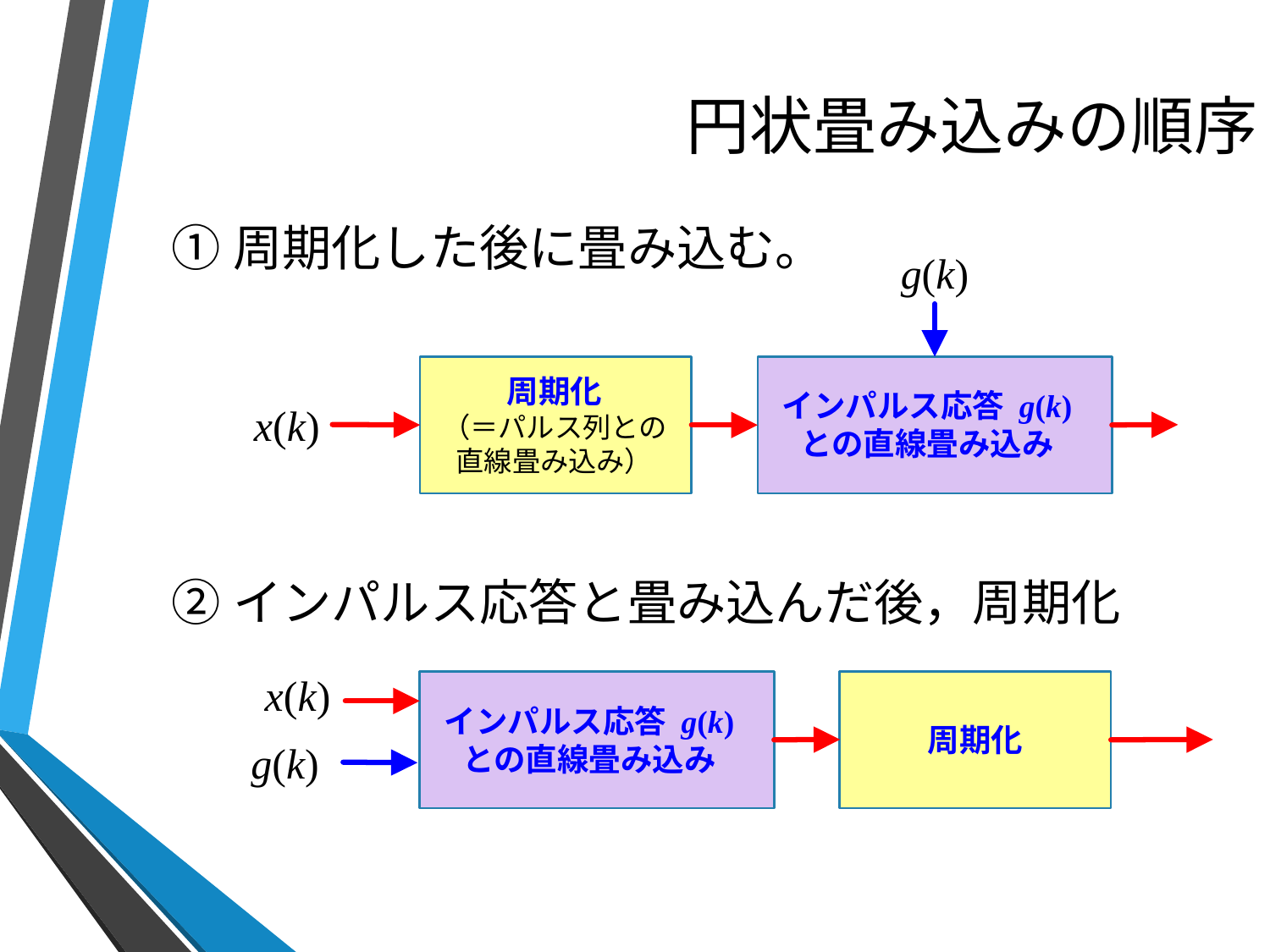

# 円状畳み込みの順序
①周期化した後に畳み込む。

②インパルス応答と畳み込んだ後，周期化
g(k)

周期化
（＝パルス列との直線畳み込み）
インパルス応答 g(k)
との直線畳み込み
x(k)
x(k)

インパルス応答 g(k)
との直線畳み込み
周期化
g(k)